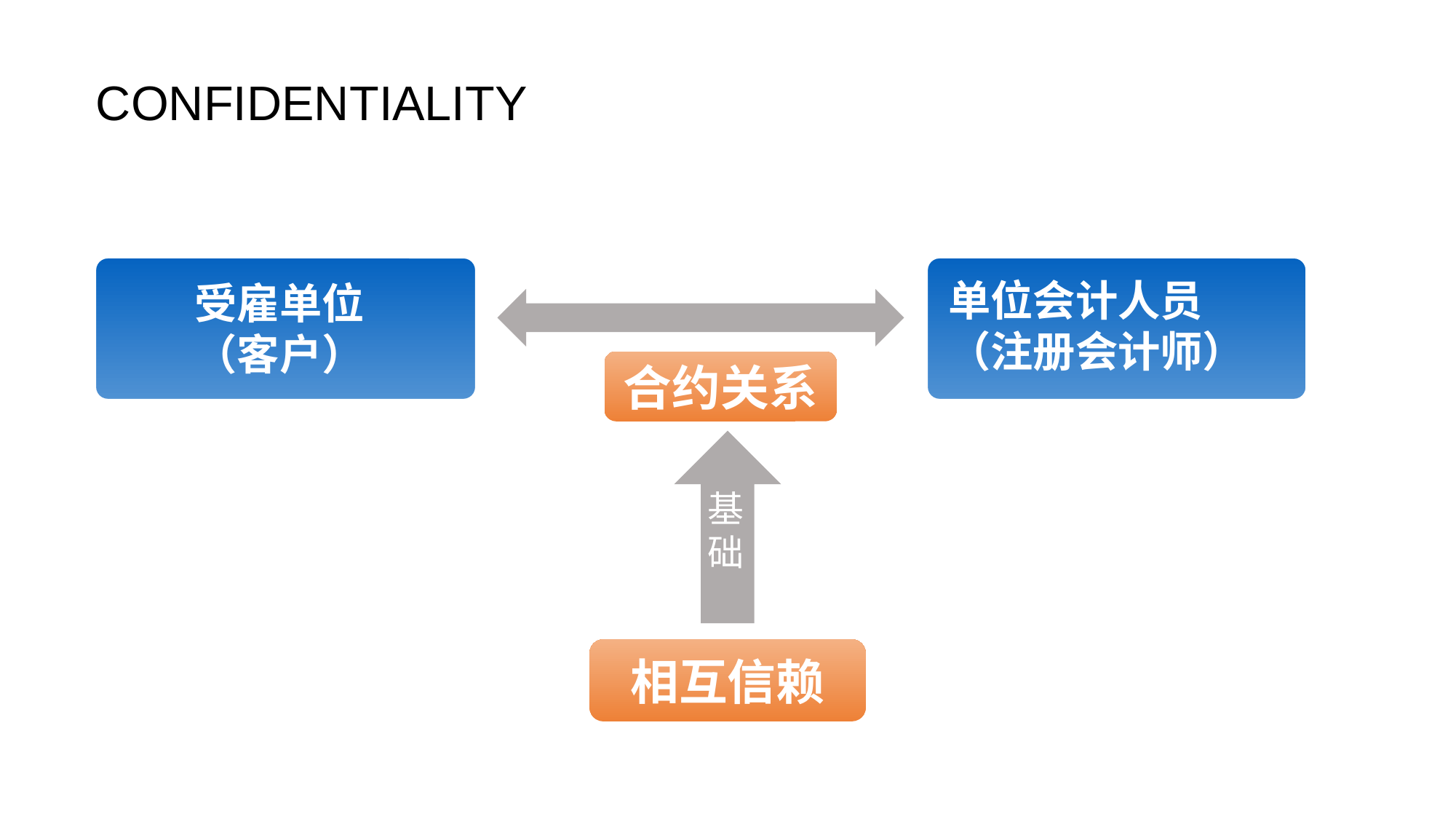

CONFIDENTIALITY

单位会计人员
（注册会计师）
受雇单位（客户）

合约关系

基础
相互信赖